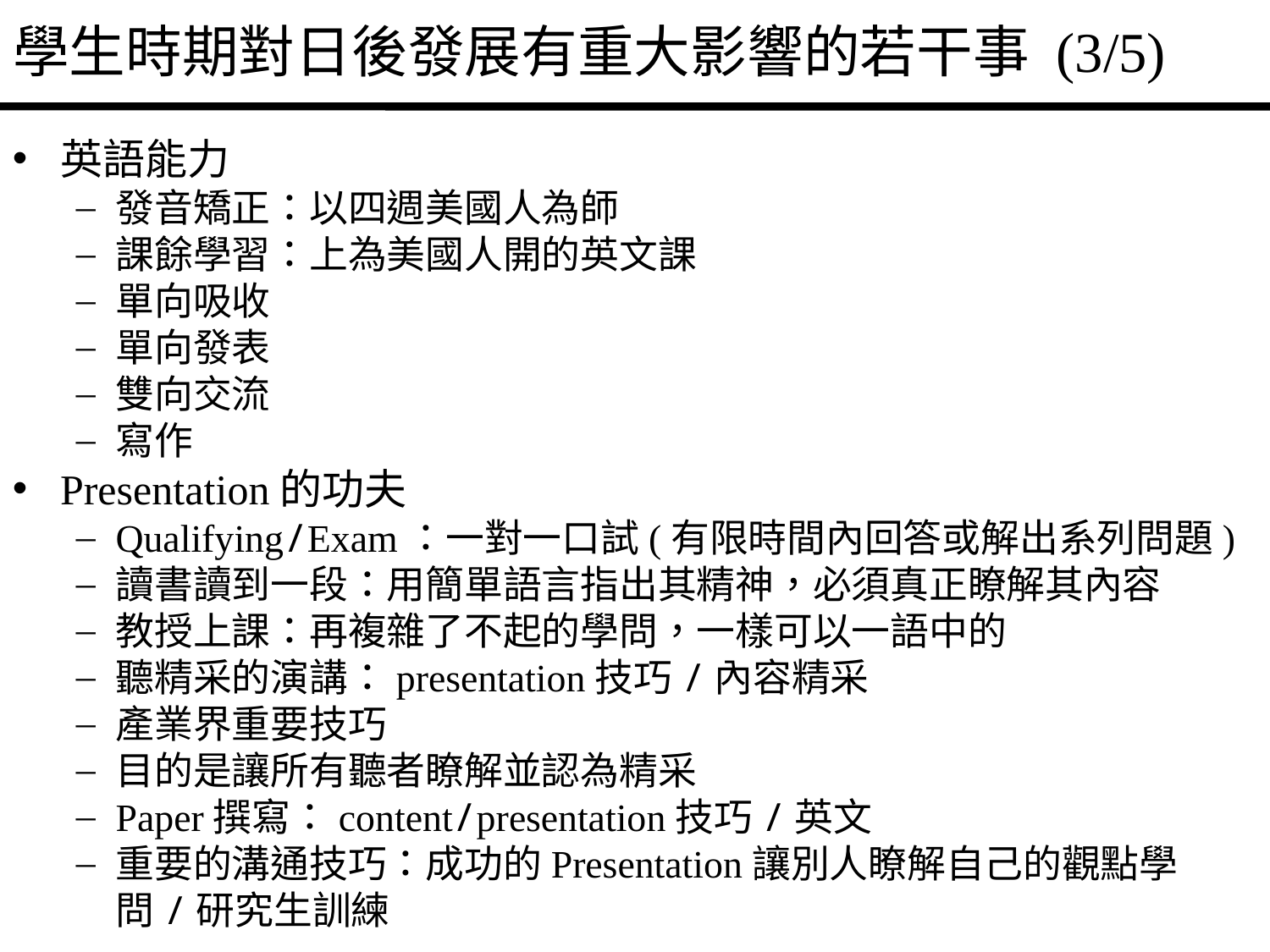

# 學生時期對日後發展有重大影響的若干事 (3/5)
英語能力
發音矯正：以四週美國人為師
課餘學習：上為美國人開的英文課
單向吸收
單向發表
雙向交流
寫作
Presentation的功夫
Qualifying/Exam：一對一口試(有限時間內回答或解出系列問題)
讀書讀到一段：用簡單語言指出其精神，必須真正瞭解其內容
教授上課：再複雜了不起的學問，一樣可以一語中的
聽精采的演講：presentation技巧/內容精采
產業界重要技巧
目的是讓所有聽者瞭解並認為精采
Paper撰寫：content/presentation技巧/英文
重要的溝通技巧：成功的Presentation讓別人瞭解自己的觀點學問/研究生訓練